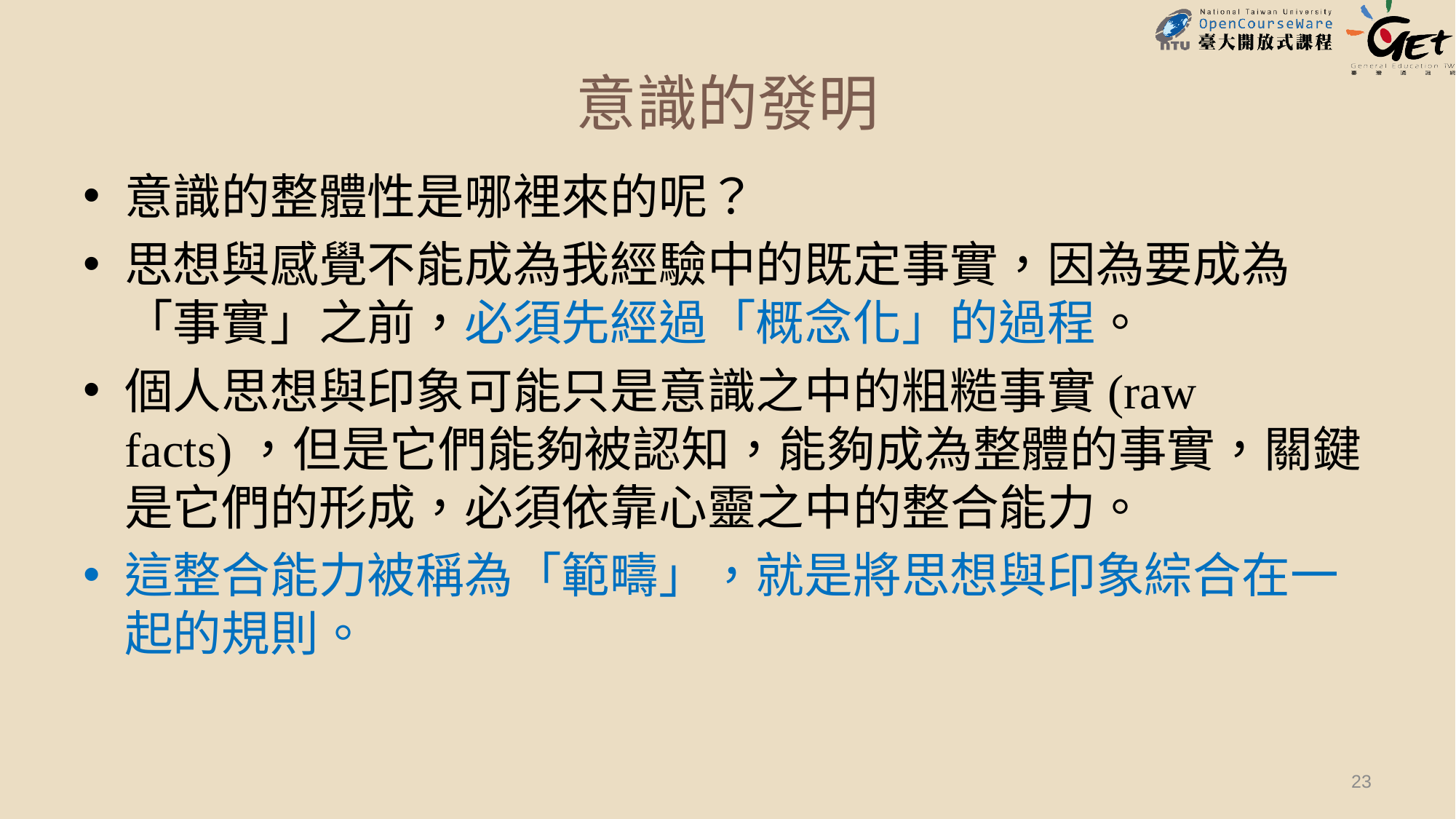

# 意識的發明
意識的整體性是哪裡來的呢？
思想與感覺不能成為我經驗中的既定事實，因為要成為「事實」之前，必須先經過「概念化」的過程。
個人思想與印象可能只是意識之中的粗糙事實(raw facts)，但是它們能夠被認知，能夠成為整體的事實，關鍵是它們的形成，必須依靠心靈之中的整合能力。
這整合能力被稱為「範疇」，就是將思想與印象綜合在一起的規則。
23